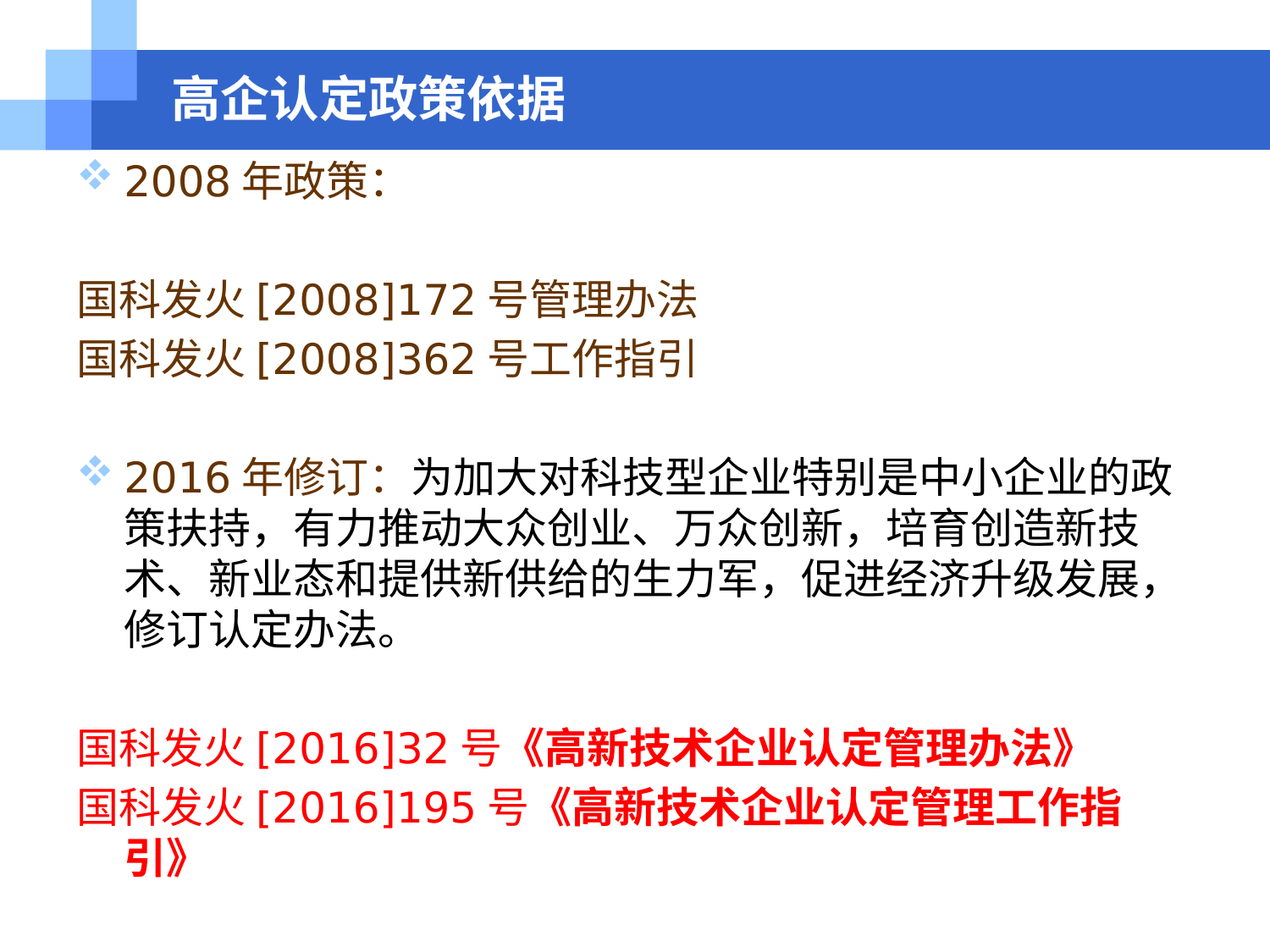

# 高企认定政策依据
2008年政策：

国科发火[2008]172号管理办法
国科发火[2008]362号工作指引

2016年修订：为加大对科技型企业特别是中小企业的政策扶持，有力推动大众创业、万众创新，培育创造新技术、新业态和提供新供给的生力军，促进经济升级发展，修订认定办法。

国科发火[2016]32号《高新技术企业认定管理办法》
国科发火[2016]195号《高新技术企业认定管理工作指引》